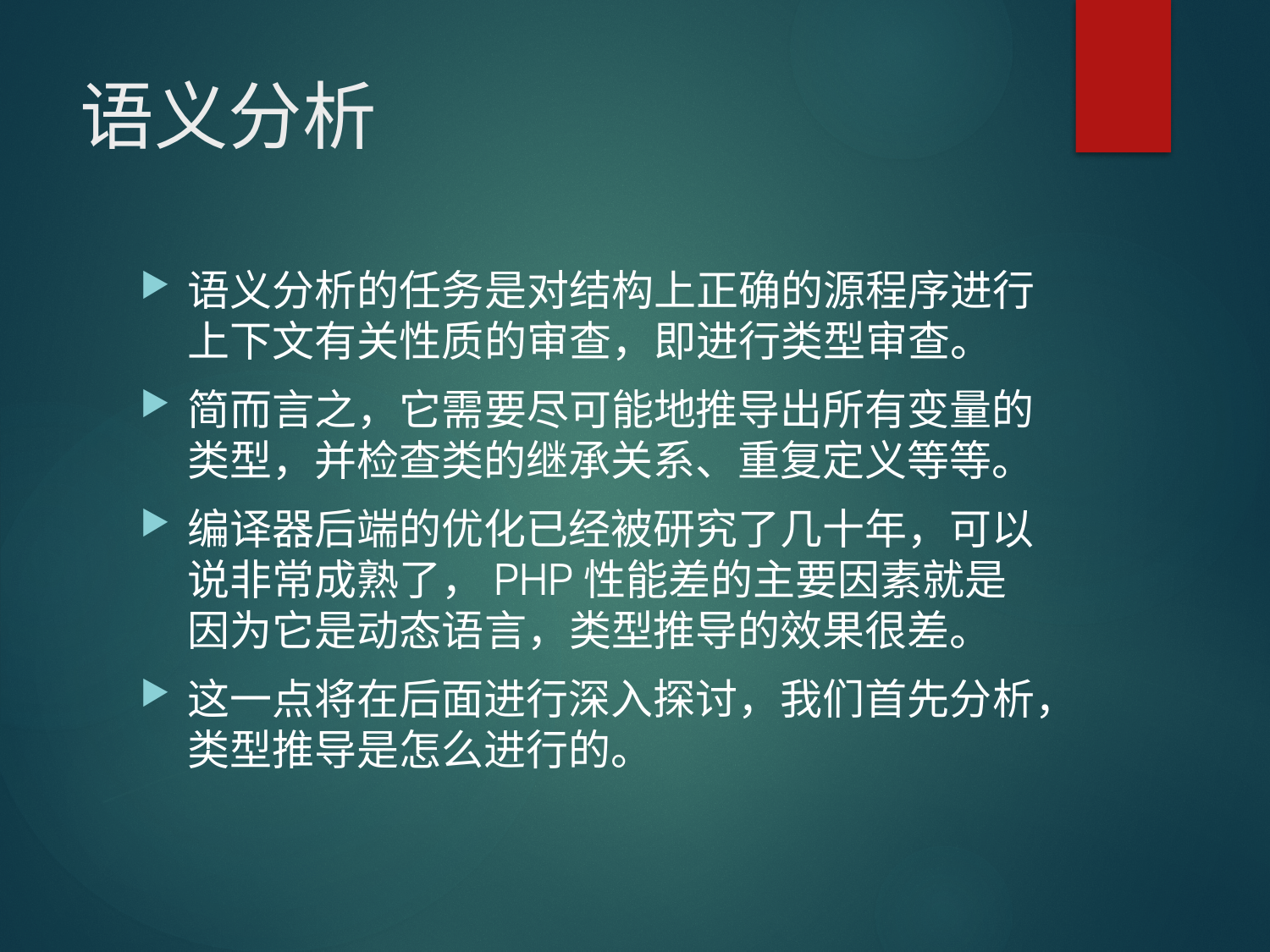

# 语义分析
语义分析的任务是对结构上正确的源程序进行上下文有关性质的审查，即进行类型审查。
简而言之，它需要尽可能地推导出所有变量的类型，并检查类的继承关系、重复定义等等。
编译器后端的优化已经被研究了几十年，可以说非常成熟了，PHP性能差的主要因素就是因为它是动态语言，类型推导的效果很差。
这一点将在后面进行深入探讨，我们首先分析，类型推导是怎么进行的。